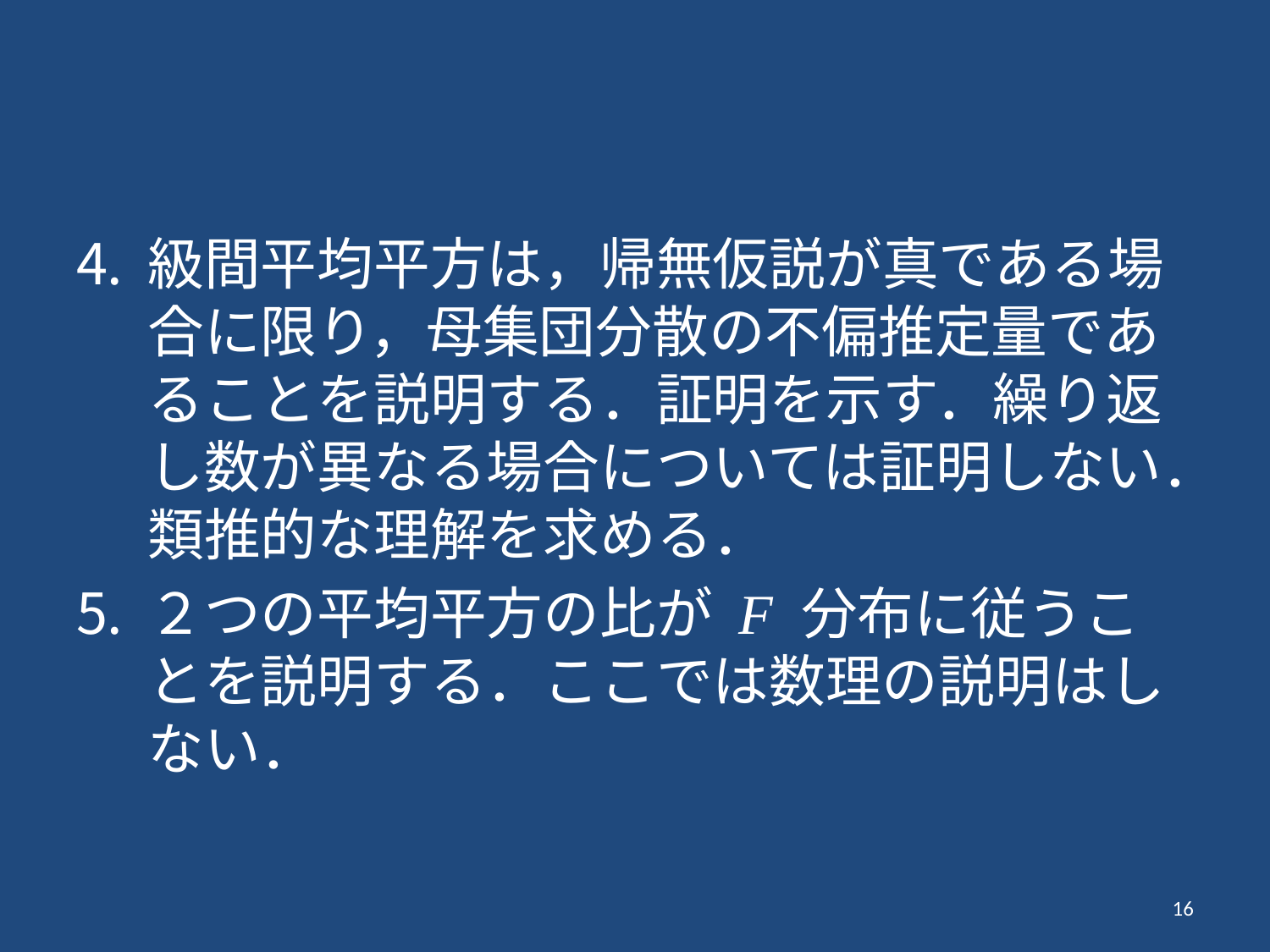

#
級間平均平方は，帰無仮説が真である場合に限り，母集団分散の不偏推定量であることを説明する．証明を示す．繰り返し数が異なる場合については証明しない．類推的な理解を求める．
２つの平均平方の比が F 分布に従うことを説明する．ここでは数理の説明はしない．
16